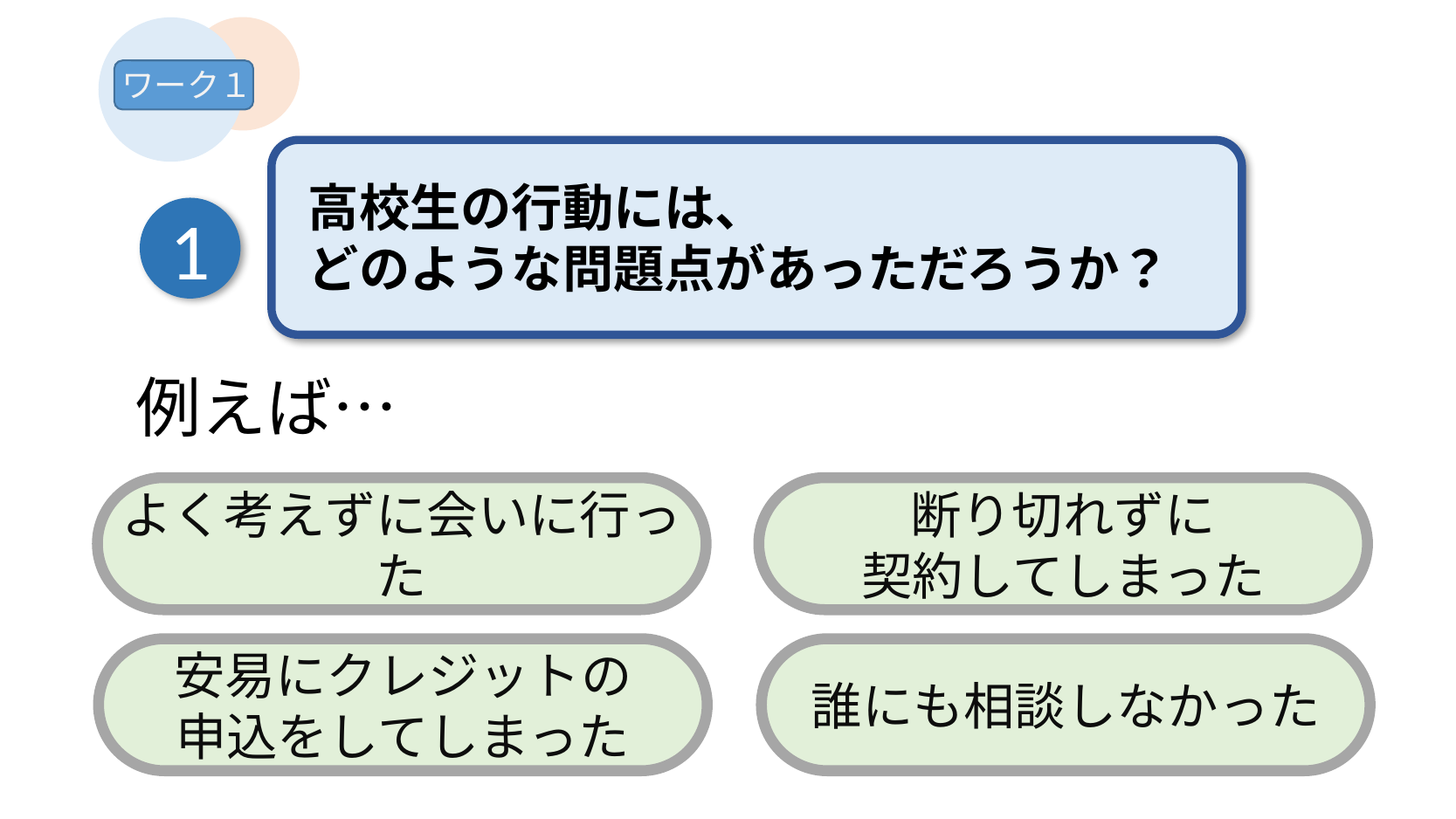

ワーク１

高校生の行動には、
どのような問題点があっただろうか？
1
例えば…
よく考えずに会いに行った
断り切れずに
契約してしまった
安易にクレジットの
申込をしてしまった
誰にも相談しなかった